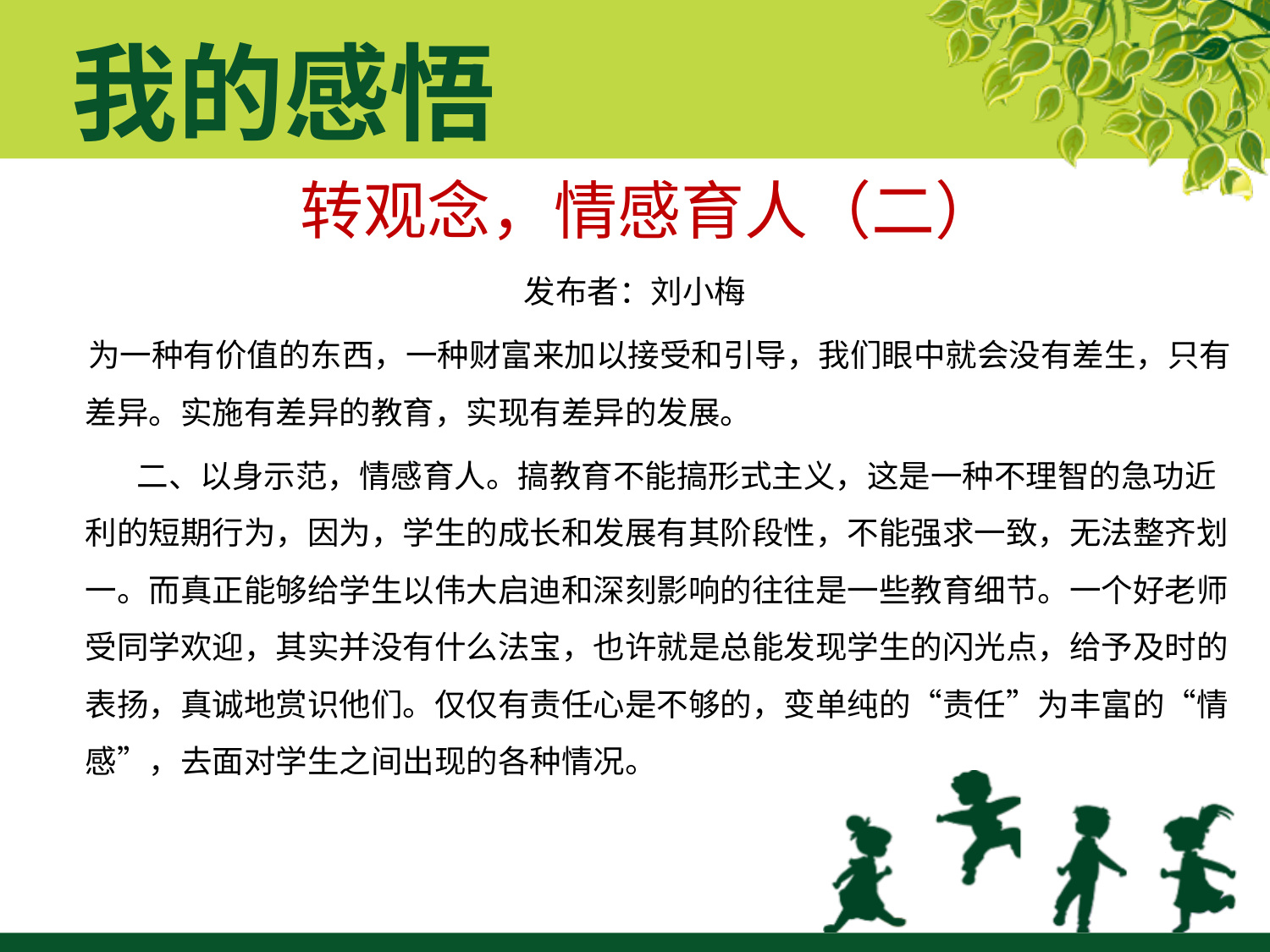

#
我的感悟
 转观念，情感育人（二）
发布者：刘小梅
      为一种有价值的东西，一种财富来加以接受和引导，我们眼中就会没有差生，只有差异。实施有差异的教育，实现有差异的发展。
　　     二、以身示范，情感育人。搞教育不能搞形式主义，这是一种不理智的急功近利的短期行为，因为，学生的成长和发展有其阶段性，不能强求一致，无法整齐划一。而真正能够给学生以伟大启迪和深刻影响的往往是一些教育细节。一个好老师受同学欢迎，其实并没有什么法宝，也许就是总能发现学生的闪光点，给予及时的表扬，真诚地赏识他们。仅仅有责任心是不够的，变单纯的“责任”为丰富的“情感”，去面对学生之间出现的各种情况。